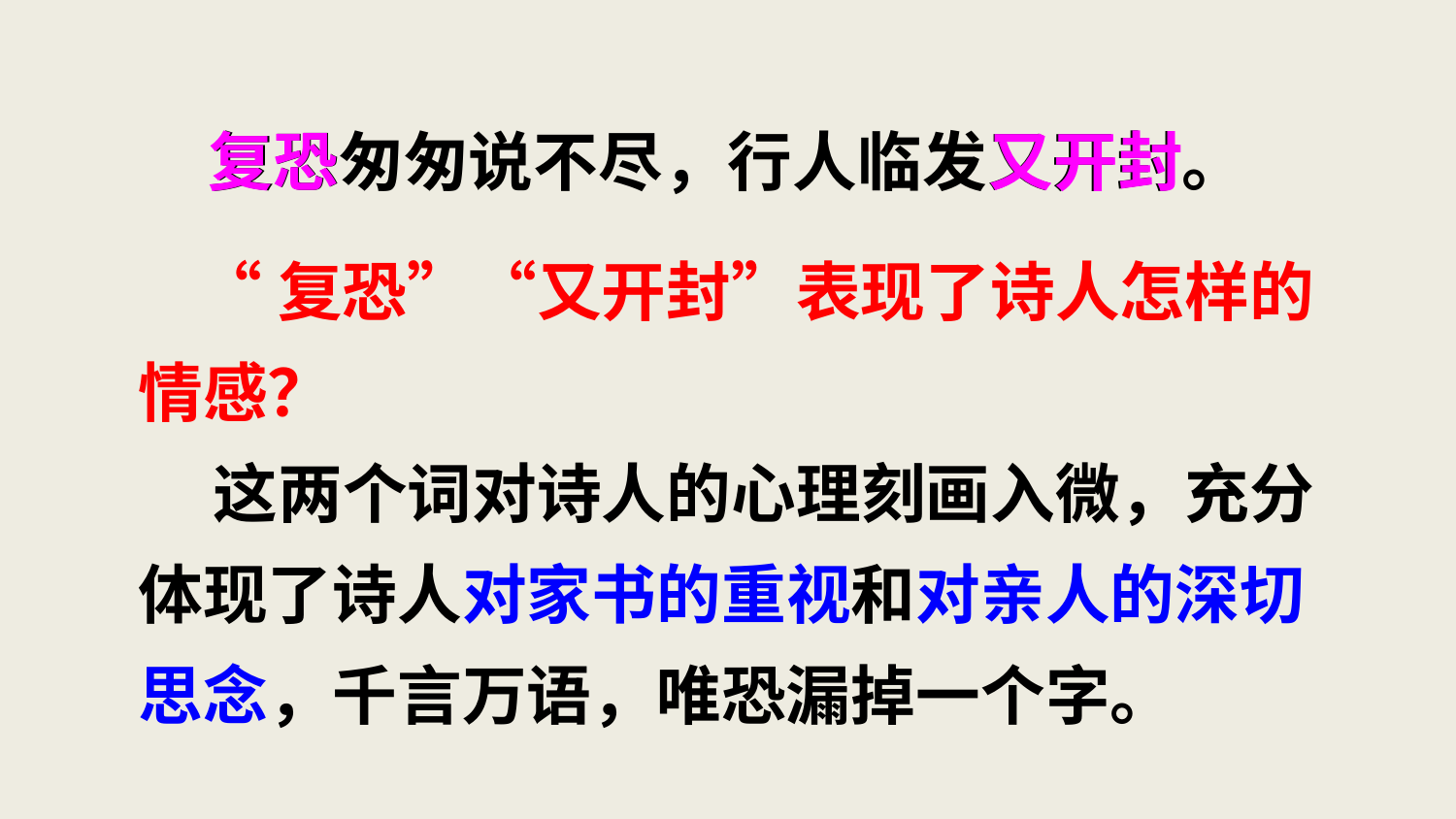

复恐匆匆说不尽，行人临发又开封。
复恐
又开封
    “复恐”“又开封”表现了诗人怎样的情感？
    这两个词对诗人的心理刻画入微，充分体现了诗人对家书的重视和对亲人的深切思念，千言万语，唯恐漏掉一个字。